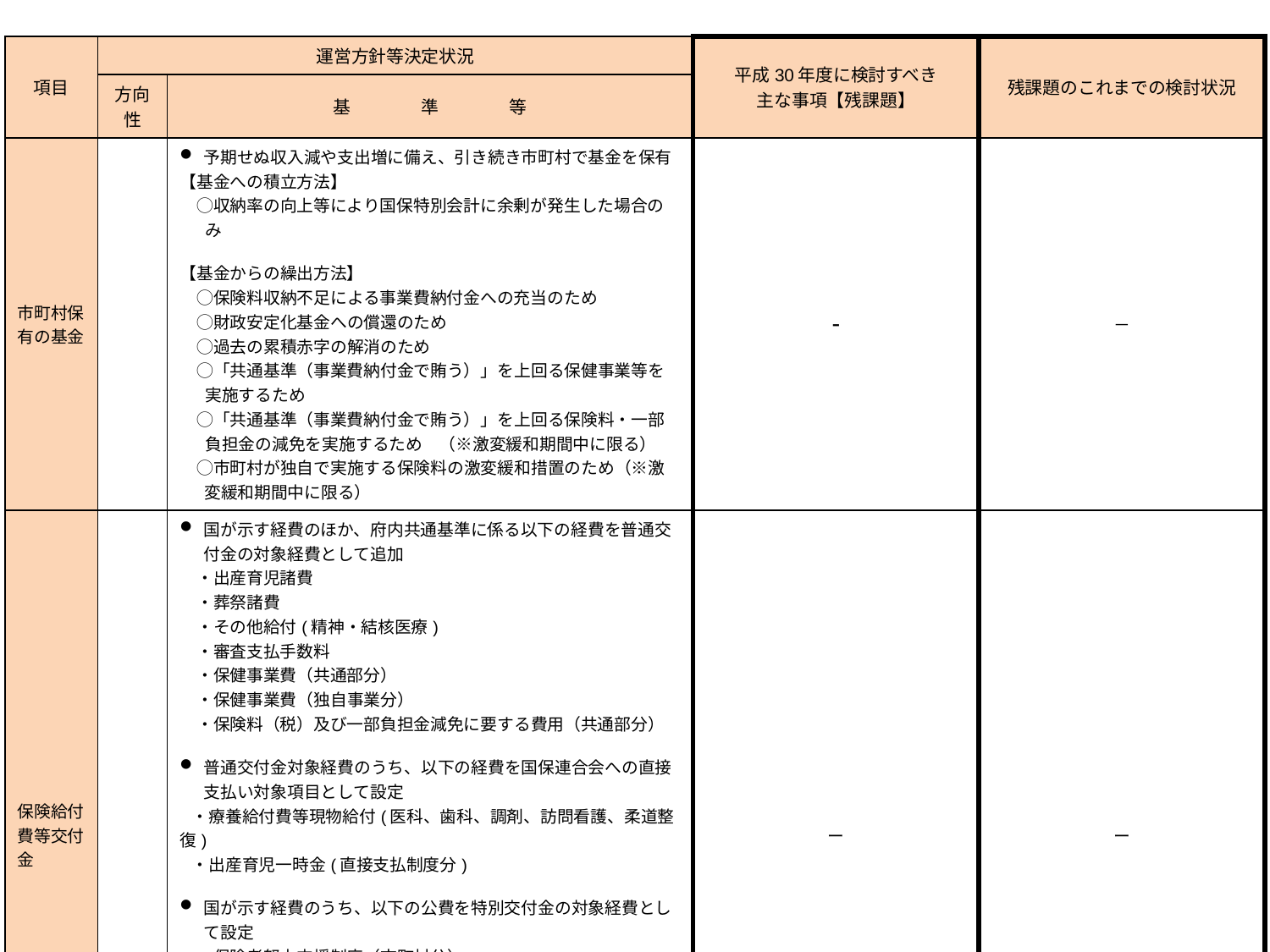

| 項目 | 運営方針等決定状況 |  | 平成30年度に検討すべき 主な事項【残課題】 | 残課題のこれまでの検討状況 |
| --- | --- | --- | --- | --- |
|  | 方向性 | 基　　　　準　　　　等 |  |  |
| 市町村保有の基金 |  | 予期せぬ収入減や支出増に備え、引き続き市町村で基金を保有 【基金への積立方法】 　◯収納率の向上等により国保特別会計に余剰が発生した場合のみ 【基金からの繰出方法】 　◯保険料収納不足による事業費納付金への充当のため 　◯財政安定化基金への償還のため 　◯過去の累積赤字の解消のため 　◯「共通基準（事業費納付金で賄う）」を上回る保健事業等を実施するため 　◯「共通基準（事業費納付金で賄う）」を上回る保険料・一部負担金の減免を実施するため　（※激変緩和期間中に限る） 　◯市町村が独自で実施する保険料の激変緩和措置のため（※激変緩和期間中に限る） | - | － |
| 保険給付費等交付金 |  | 国が示す経費のほか、府内共通基準に係る以下の経費を普通交付金の対象経費として追加 　・出産育児諸費 　・葬祭諸費 　・その他給付(精神・結核医療) 　・審査支払手数料 　・保健事業費（共通部分） 　・保健事業費（独自事業分） 　・保険料（税）及び一部負担金減免に要する費用（共通部分） 普通交付金対象経費のうち、以下の経費を国保連合会への直接支払い対象項目として設定 ・療養給付費等現物給付(医科、歯科、調剤、訪問看護、柔道整復) ・出産育児一時金(直接支払制度分) 国が示す経費のうち、以下の公費を特別交付金の対象経費として設定　 　・保険者努力支援制度（市町村分） 　・国特別調整交付金（算定省令第6条第1項ﾊ～ﾇ・附則第7条第2・3号を除く） 　・市町村の取組等に応じ府独自のインセンティブとして交付する府2号繰入金 　・特定健診等負担金 上記特別交付金のうち、府独自のインセンティブとして交付する府2号繰入金に係る評価指標について項目を決定 | ー | ー |